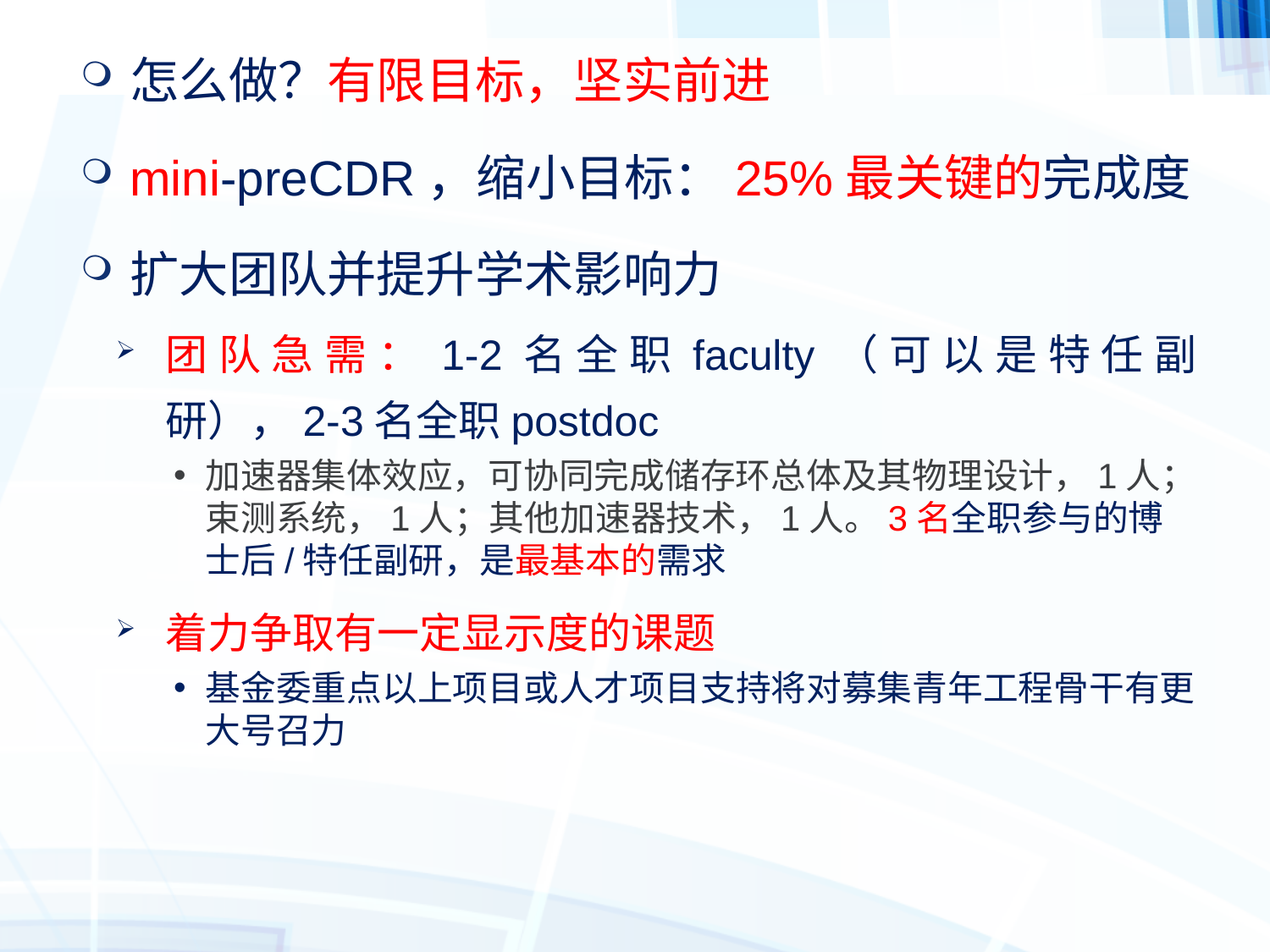

怎么做？有限目标，坚实前进
mini-preCDR，缩小目标：25%最关键的完成度
扩大团队并提升学术影响力
团队急需：1-2名全职faculty（可以是特任副研），2-3名全职postdoc
加速器集体效应，可协同完成储存环总体及其物理设计，1人；束测系统，1人；其他加速器技术，1人。3名全职参与的博士后/特任副研，是最基本的需求
着力争取有一定显示度的课题
基金委重点以上项目或人才项目支持将对募集青年工程骨干有更大号召力